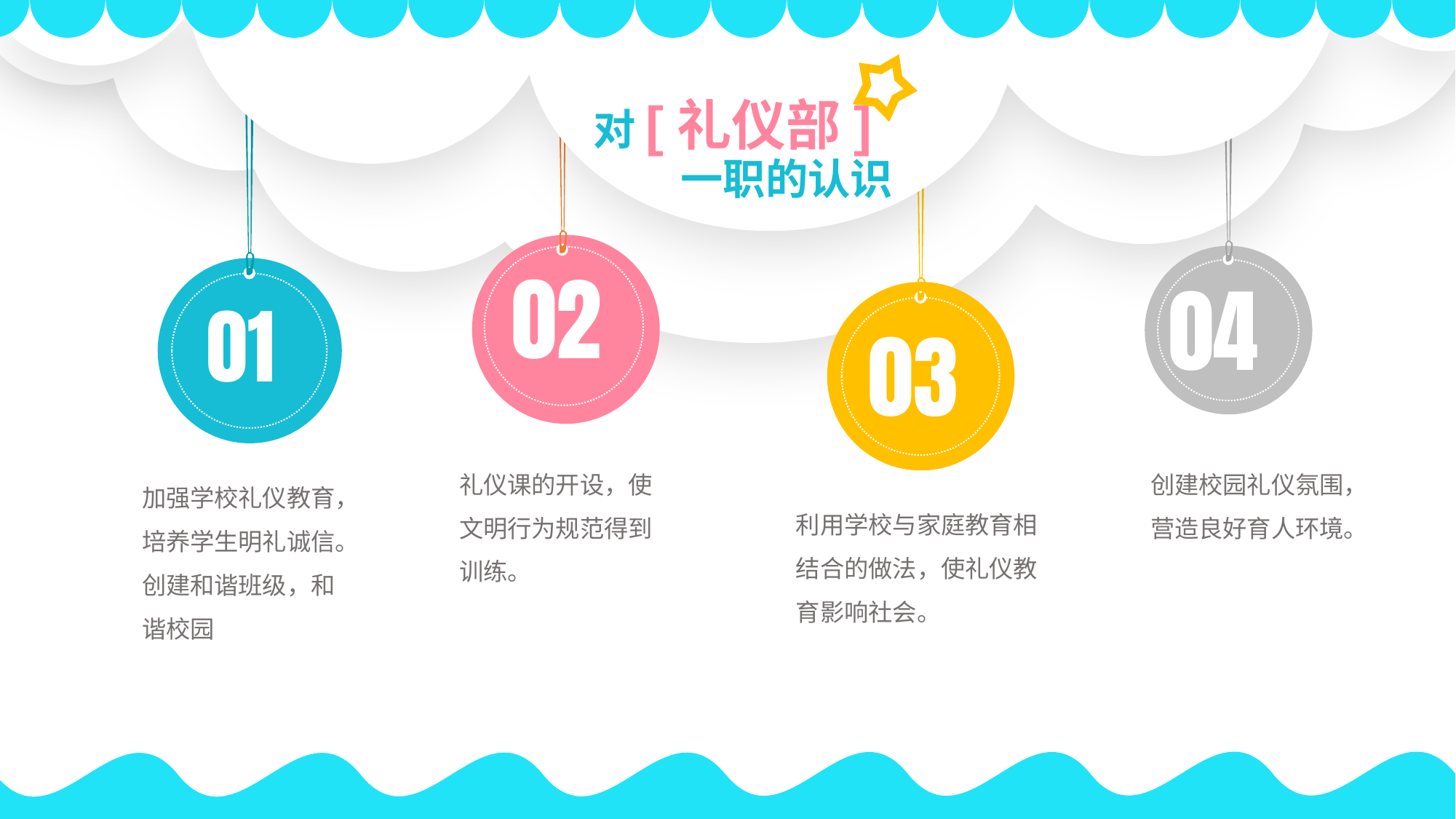

02

01
     对[礼仪部]

03

04
一职的认识

礼仪课的开设，使文明行为规范得到训练。
创建校园礼仪氛围，营造良好育人环境。
加强学校礼仪教育，培养学生明礼诚信。创建和谐班级，和谐校园

利用学校与家庭教育相结合的做法，使礼仪教育影响社会。